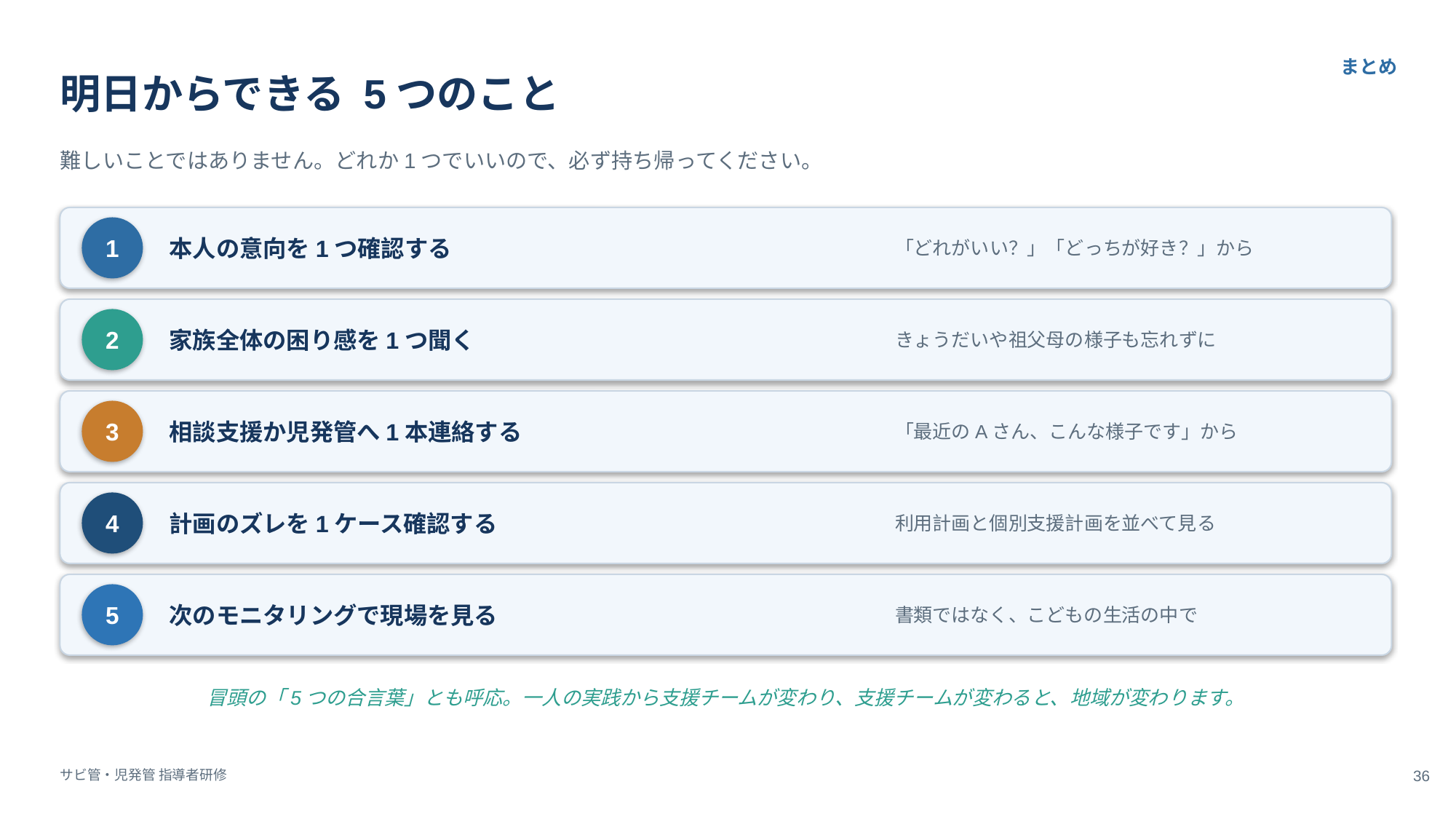

明日からできる 5つのこと
まとめ
難しいことではありません。どれか1つでいいので、必ず持ち帰ってください。

本人の意向を1つ確認する
「どれがいい？」「どっちが好き？」から

1

家族全体の困り感を1つ聞く
きょうだいや祖父母の様子も忘れずに

2

相談支援か児発管へ1本連絡する
「最近のAさん、こんな様子です」から

3

計画のズレを1ケース確認する
利用計画と個別支援計画を並べて見る

4

次のモニタリングで現場を見る
書類ではなく、こどもの生活の中で

5
冒頭の「5つの合言葉」とも呼応。一人の実践から支援チームが変わり、支援チームが変わると、地域が変わります。
サビ管・児発管 指導者研修
36